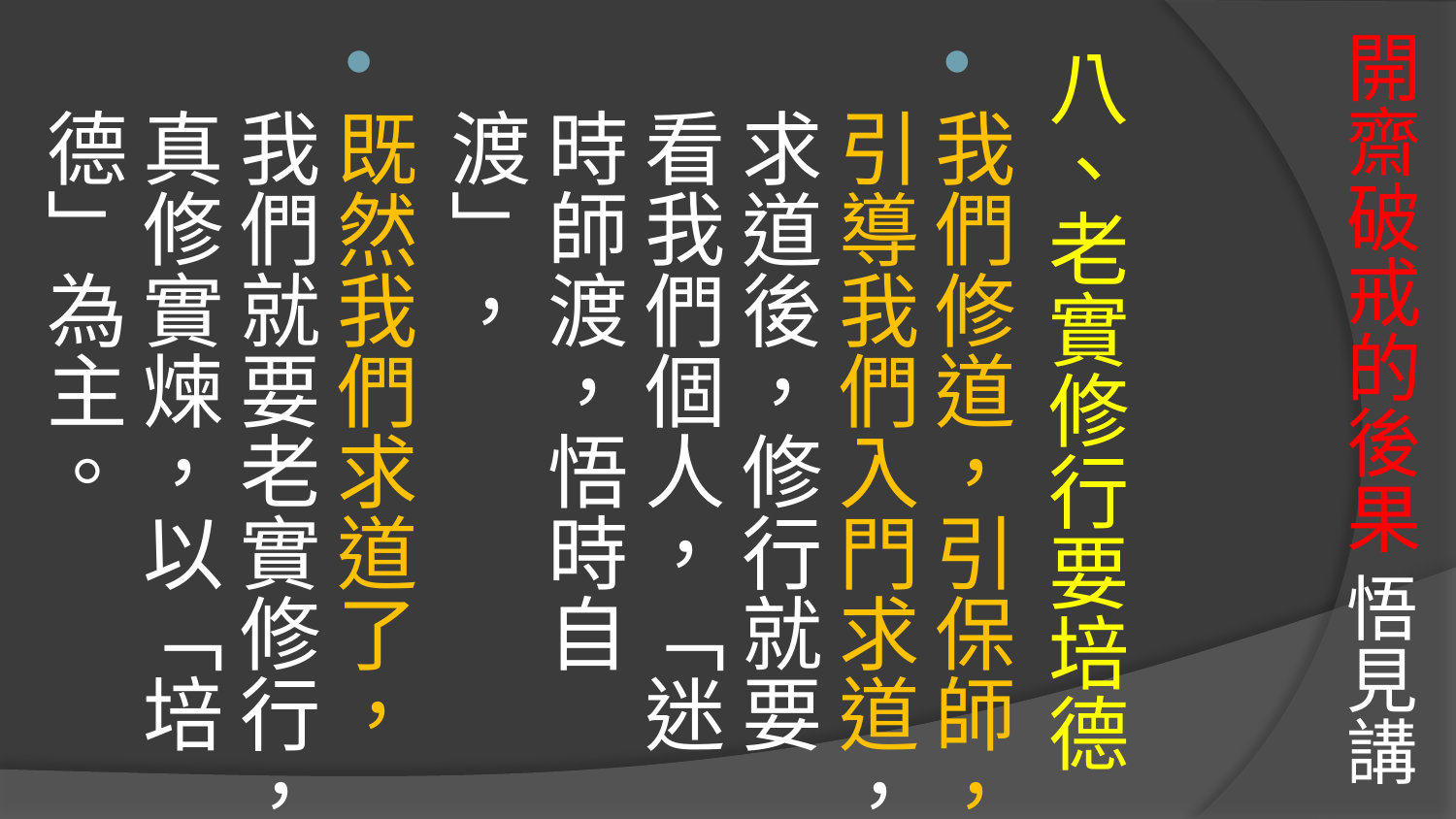

# 開齋破戒的後果 悟見講
八、老實修行要培德
我們修道，引保師，引導我們入門求道，求道後，修行就要看我們個人，「迷時師渡，悟時自渡」，
既然我們求道了，我們就要老實修行，真修實煉，以「培德」為主。